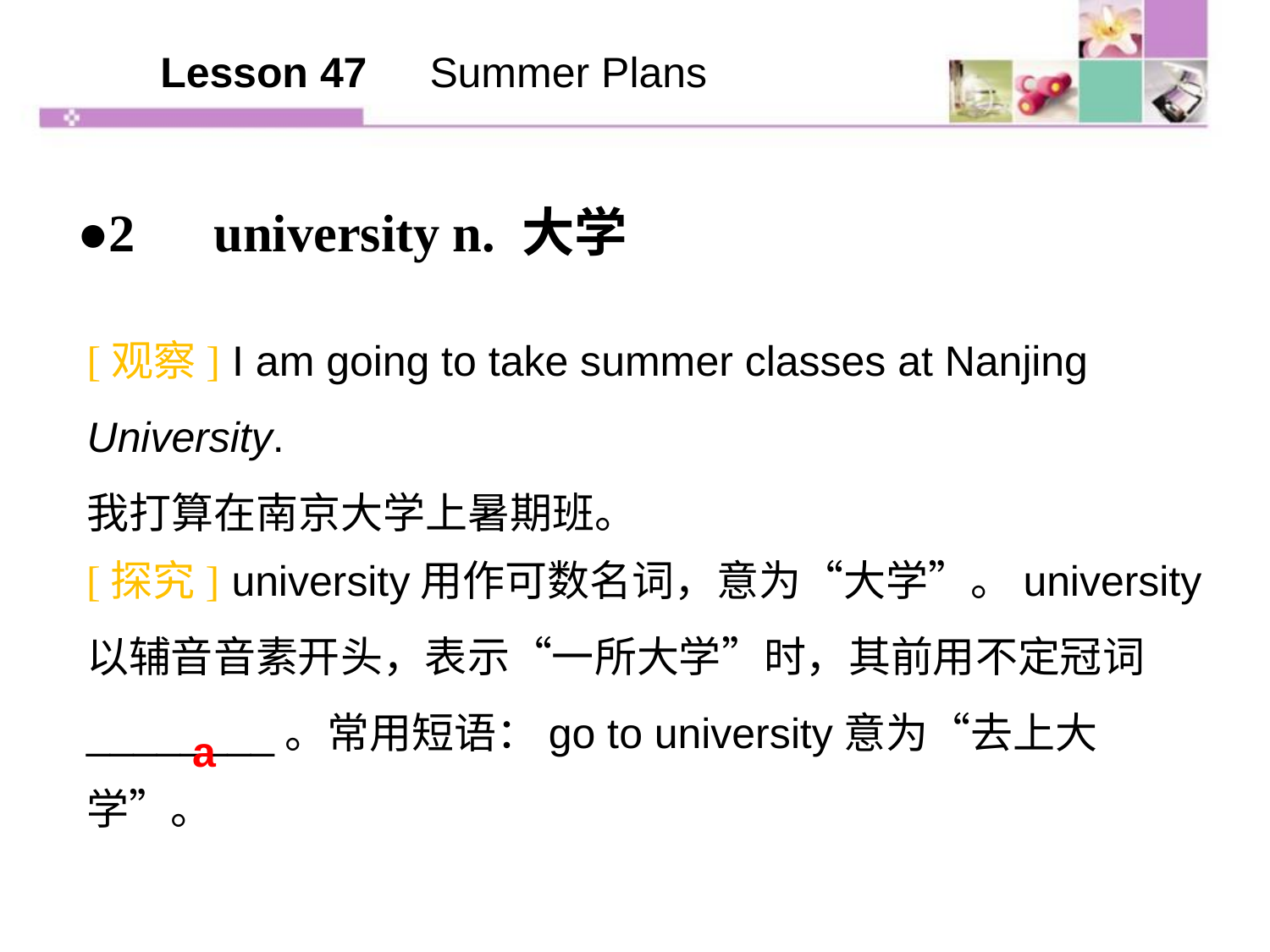

Lesson 47　Summer Plans
●2　university n. 大学
[观察] I am going to take summer classes at Nanjing University.
我打算在南京大学上暑期班。

[探究] university用作可数名词，意为“大学”。university以辅音音素开头，表示“一所大学”时，其前用不定冠词________。常用短语：go to university意为“去上大学”。
a